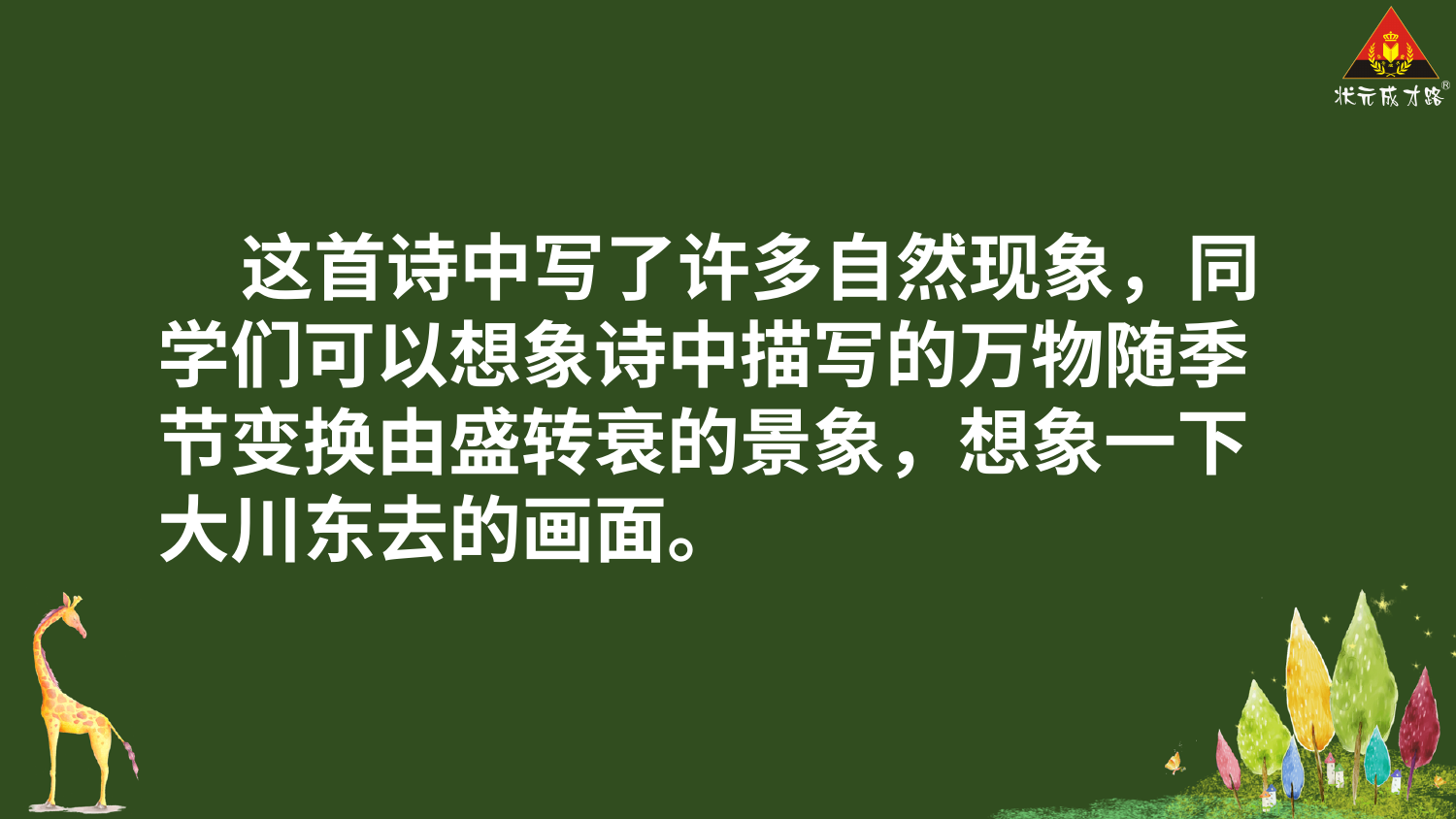

这首诗中写了许多自然现象，同学们可以想象诗中描写的万物随季节变换由盛转衰的景象，想象一下大川东去的画面。